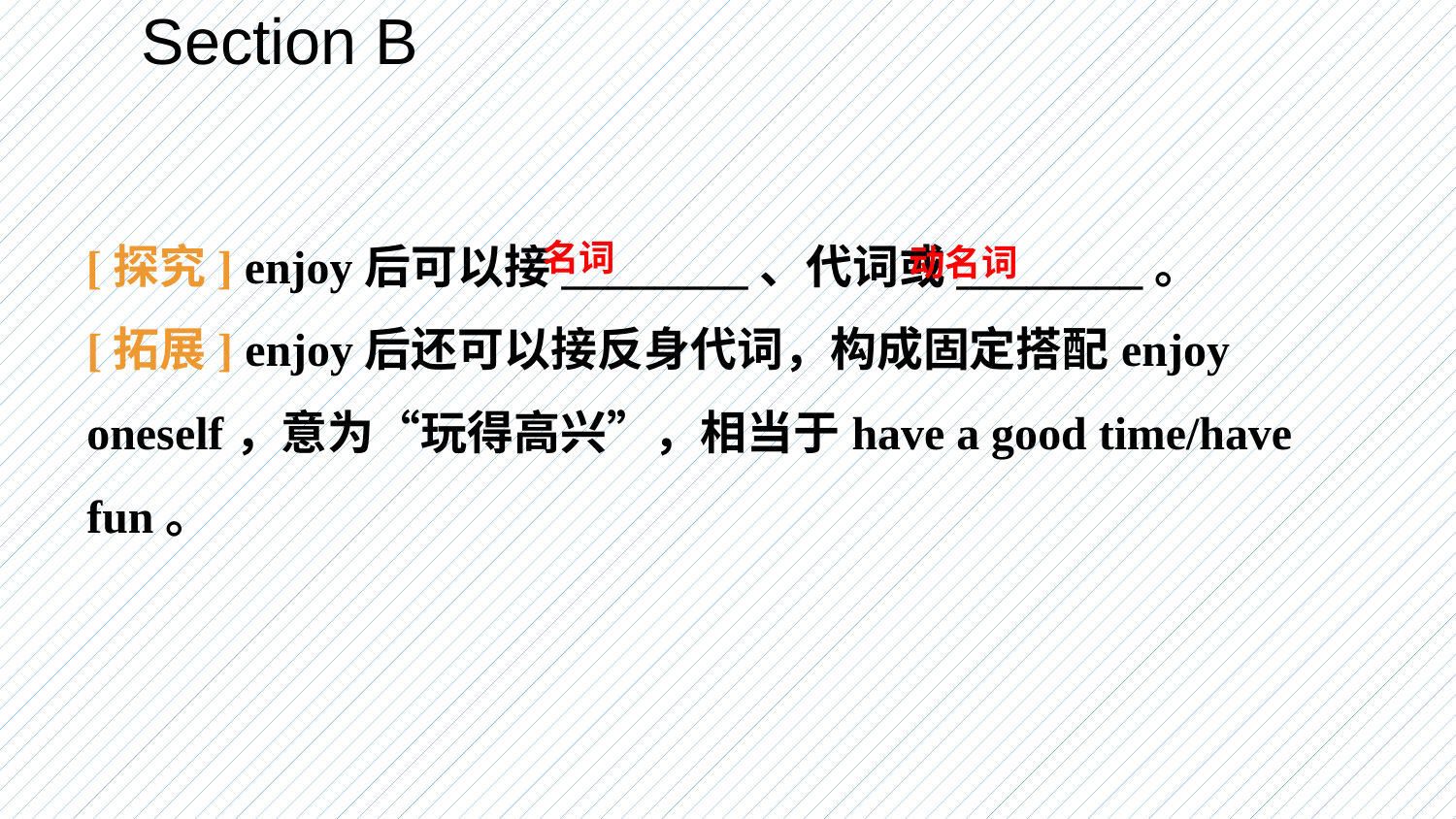

Section B

[探究] enjoy后可以接________、代词或________。
名词
动名词
[拓展] enjoy后还可以接反身代词，构成固定搭配enjoy oneself，意为“玩得高兴”，相当于have a good time/have fun。